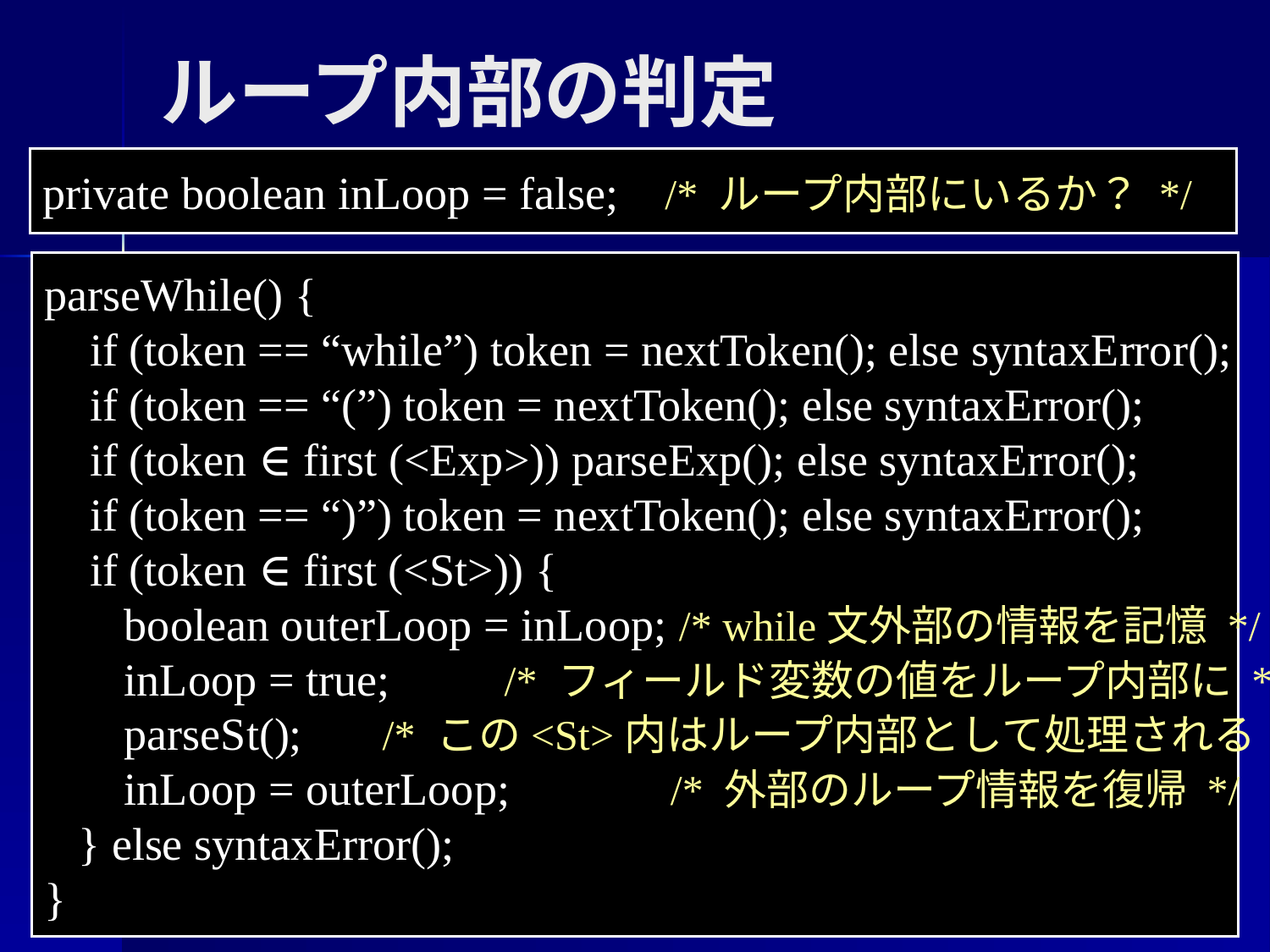

ループ内部の判定
private boolean inLoop = false;    /* ループ内部にいるか？ */

parseWhile() {
    if (token == “while”) token = nextToken(); else syntaxError();
    if (token == “(”) token = nextToken(); else syntaxError();
    if (token ∈ first (<Exp>)) parseExp(); else syntaxError();
    if (token == “)”) token = nextToken(); else syntaxError();
    if (token ∈ first (<St>)) {
       boolean outerLoop = inLoop; /* while文外部の情報を記憶 */
       inLoop = true;          /* フィールド変数の値をループ内部に */
       parseSt();       /* この<St>内はループ内部として処理される */
       inLoop = outerLoop;              /* 外部のループ情報を復帰 */
   } else syntaxError();
}